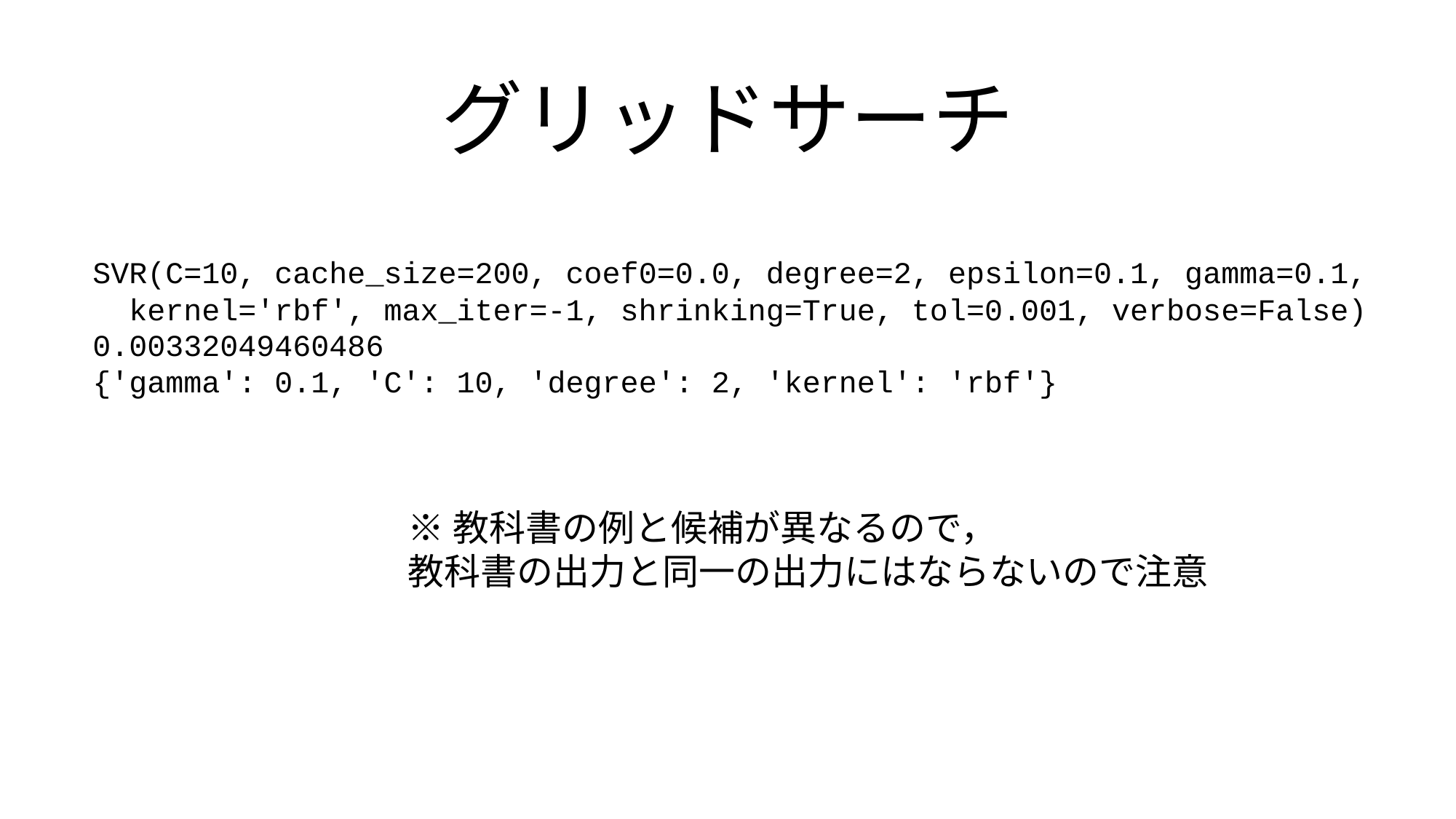

# グリッドサーチ
SVR(C=10, cache_size=200, coef0=0.0, degree=2, epsilon=0.1, gamma=0.1,
  kernel='rbf', max_iter=-1, shrinking=True, tol=0.001, verbose=False)
0.00332049460486
{'gamma': 0.1, 'C': 10, 'degree': 2, 'kernel': 'rbf'}
※教科書の例と候補が異なるので，
教科書の出力と同一の出力にはならないので注意